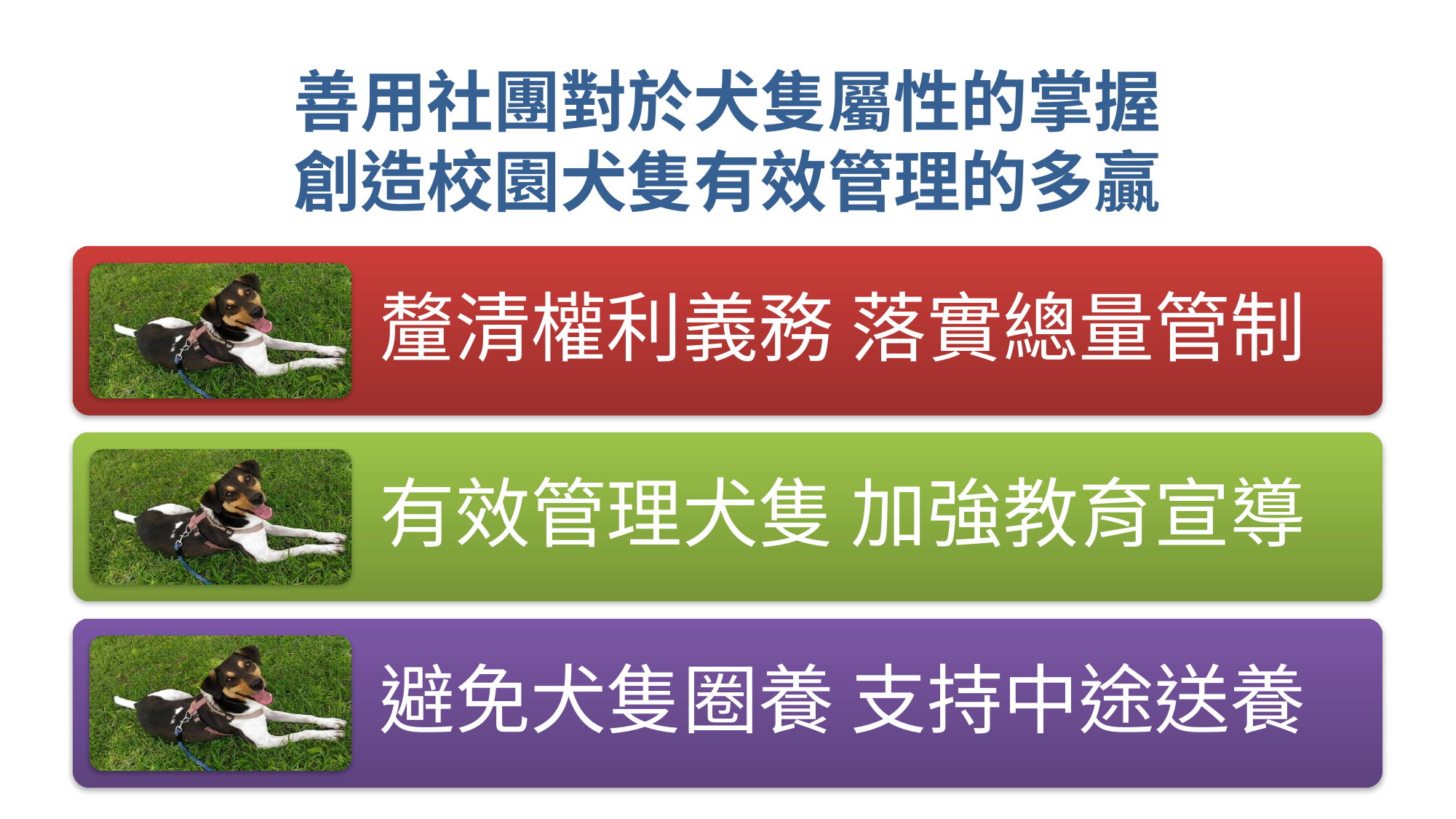

# 善用社團對於犬隻屬性的掌握 創造校園犬隻有效管理的多贏
釐清權利義務 落實總量管制
有效管理犬隻 加強教育宣導
避免犬隻圈養 支持中途送養